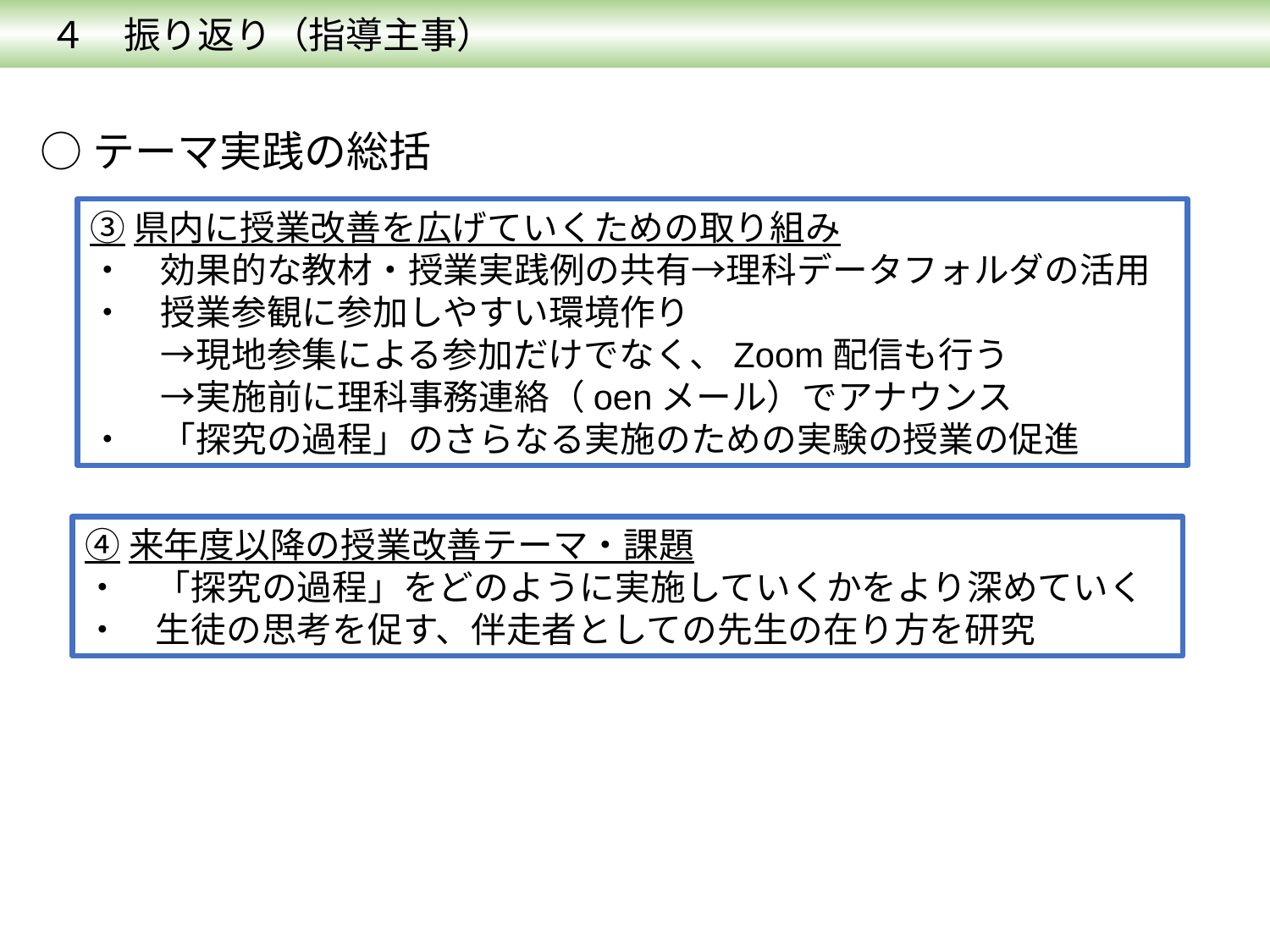

４　振り返り（指導主事）
○テーマ実践の総括
③県内に授業改善を広げていくための取り組み
・　効果的な教材・授業実践例の共有→理科データフォルダの活用
・　授業参観に参加しやすい環境作り
　　→現地参集による参加だけでなく、Zoom配信も行う
　　→実施前に理科事務連絡（oenメール）でアナウンス
・　「探究の過程」のさらなる実施のための実験の授業の促進
④来年度以降の授業改善テーマ・課題
・　「探究の過程」をどのように実施していくかをより深めていく
・　生徒の思考を促す、伴走者としての先生の在り方を研究